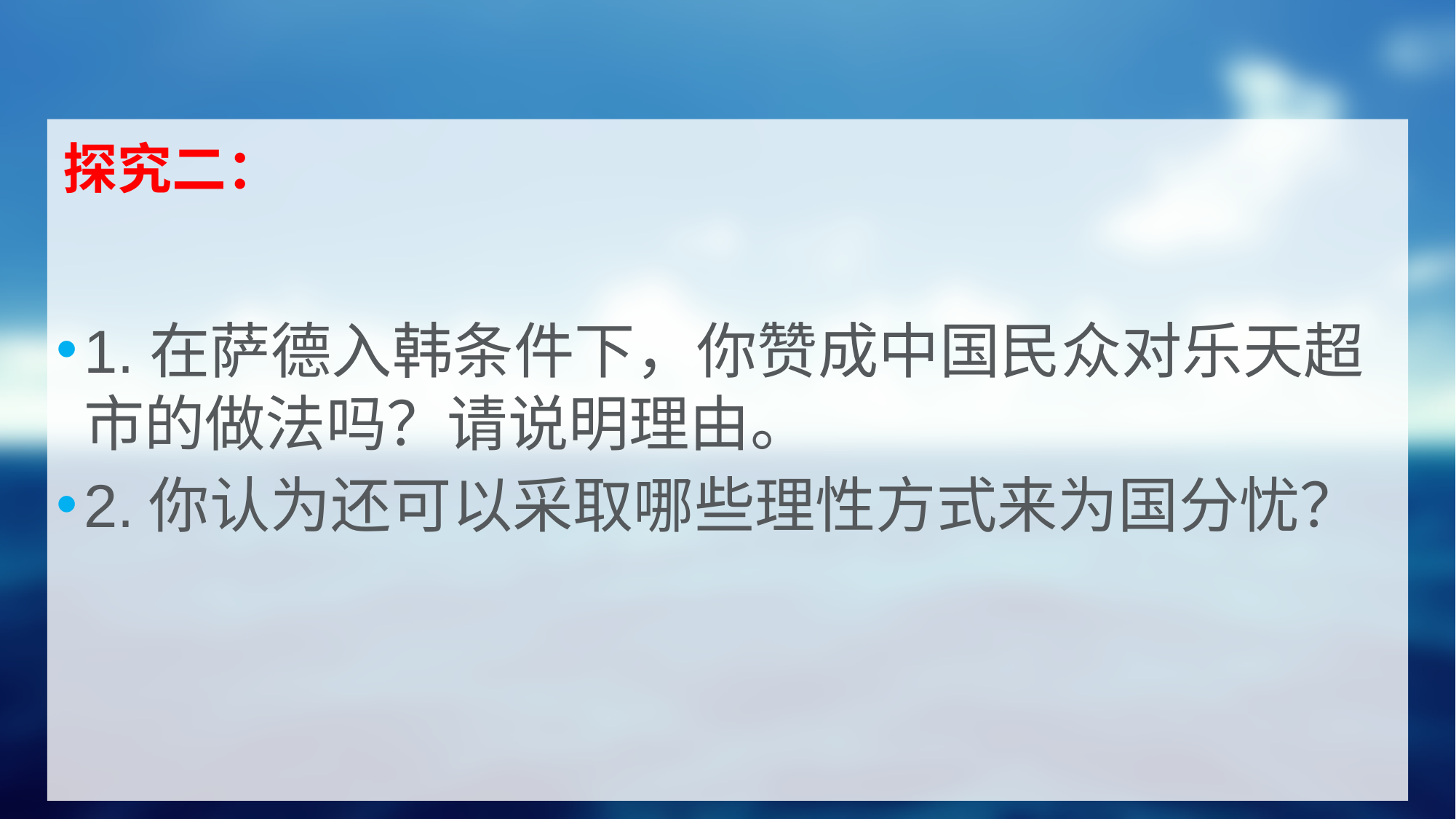

1.在萨德入韩条件下，你赞成中国民众对乐天超市的做法吗？请说明理由。
2.你认为还可以采取哪些理性方式来为国分忧？
# 探究二：